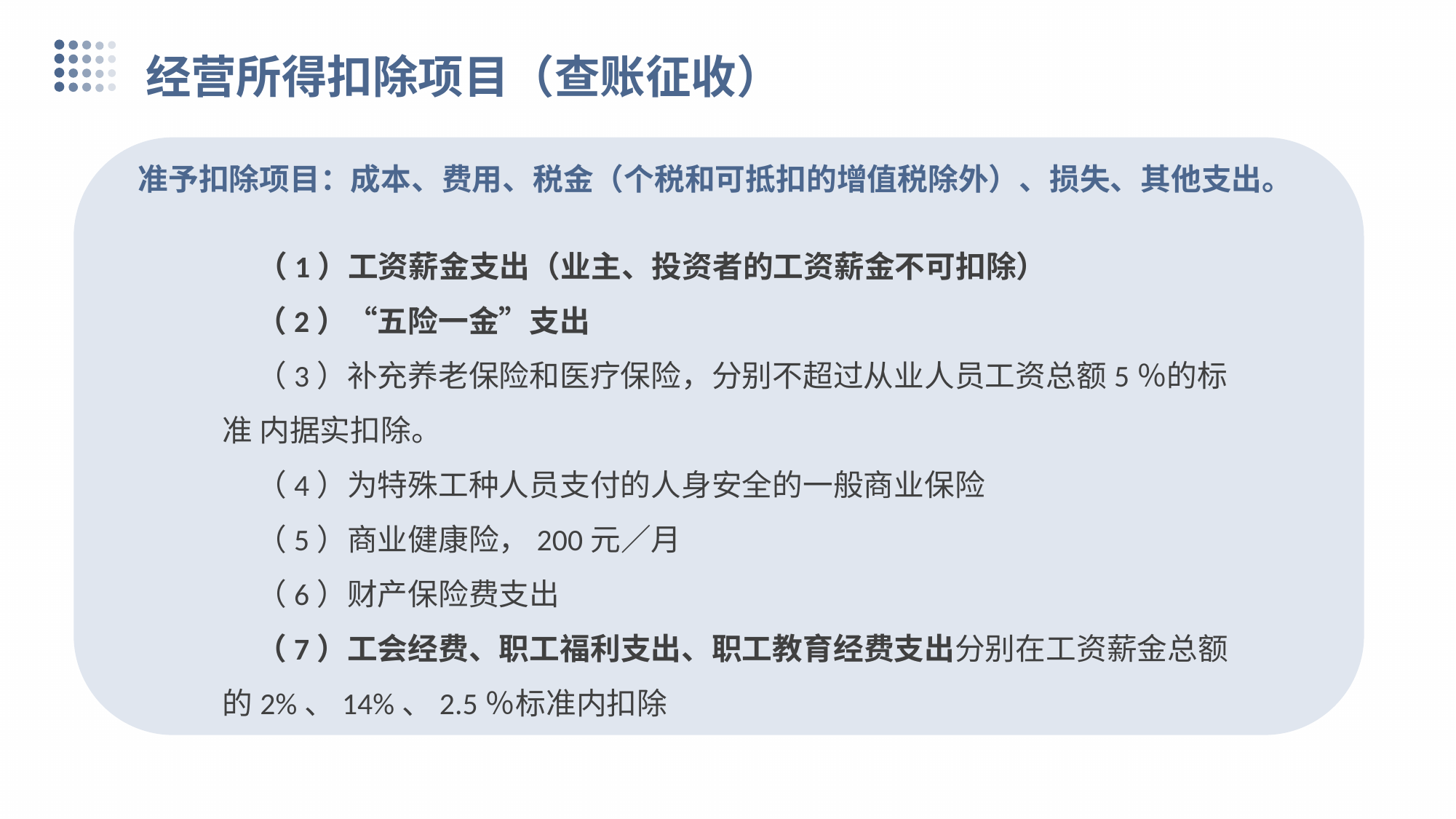

经营所得扣除项目（查账征收）

准予扣除项目：成本、费用、税金（个税和可抵扣的增值税除外）、损失、其他支出。
    （1）工资薪金支出（业主、投资者的工资薪金不可扣除）
    （2）“五险一金”支出
    （3）补充养老保险和医疗保险，分别不超过从业人员工资总额5％的标准 内据实扣除。
    （4）为特殊工种人员支付的人身安全的一般商业保险
    （5）商业健康险，200元／月
    （6）财产保险费支出
    （7）工会经费、职工福利支出、职工教育经费支出分别在工资薪金总额的2%、14%、2.5％标准内扣除